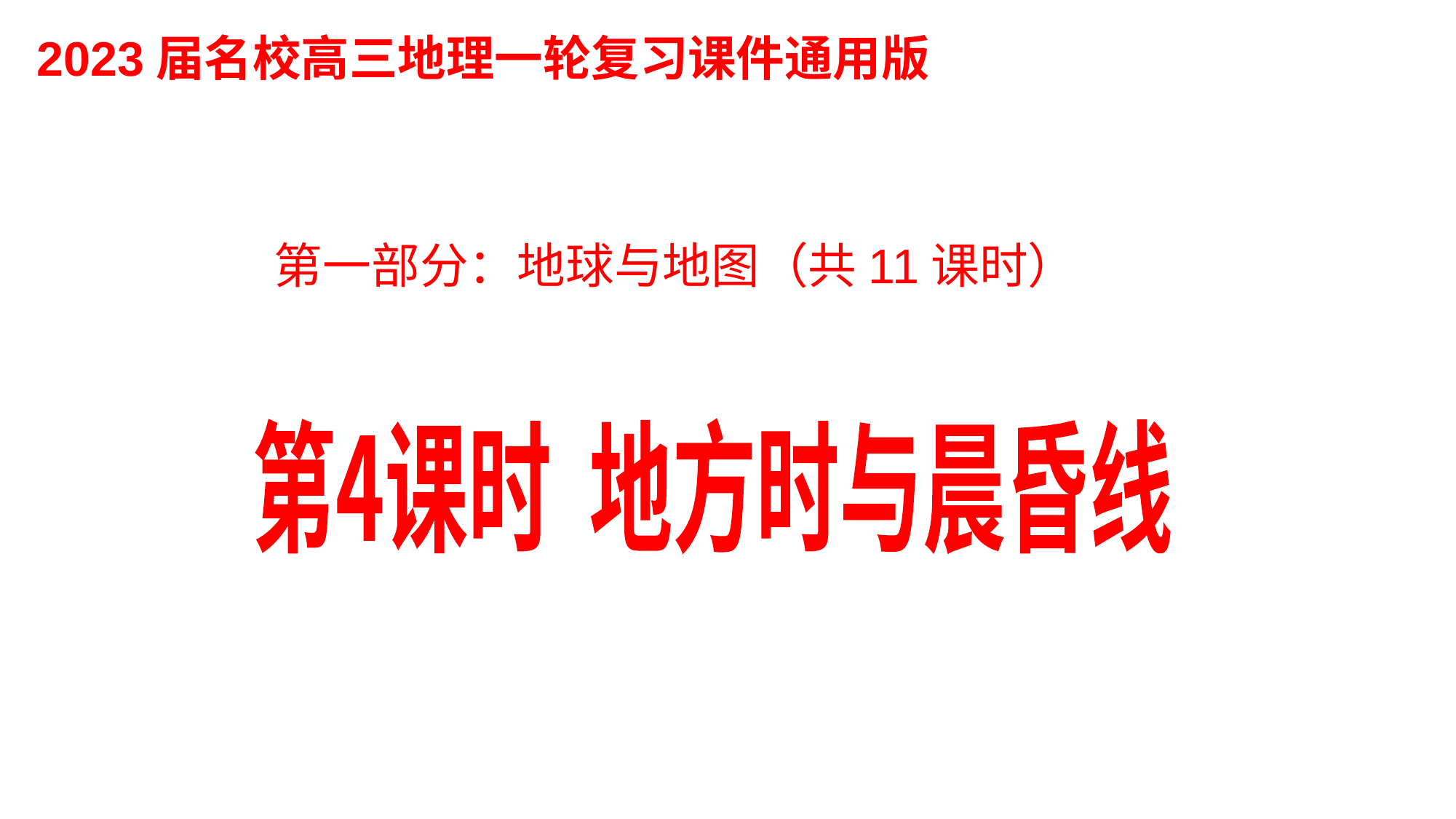

2023届名校高三地理一轮复习课件通用版
第一部分：地球与地图（共11课时）
第4课时  地方时与晨昏线